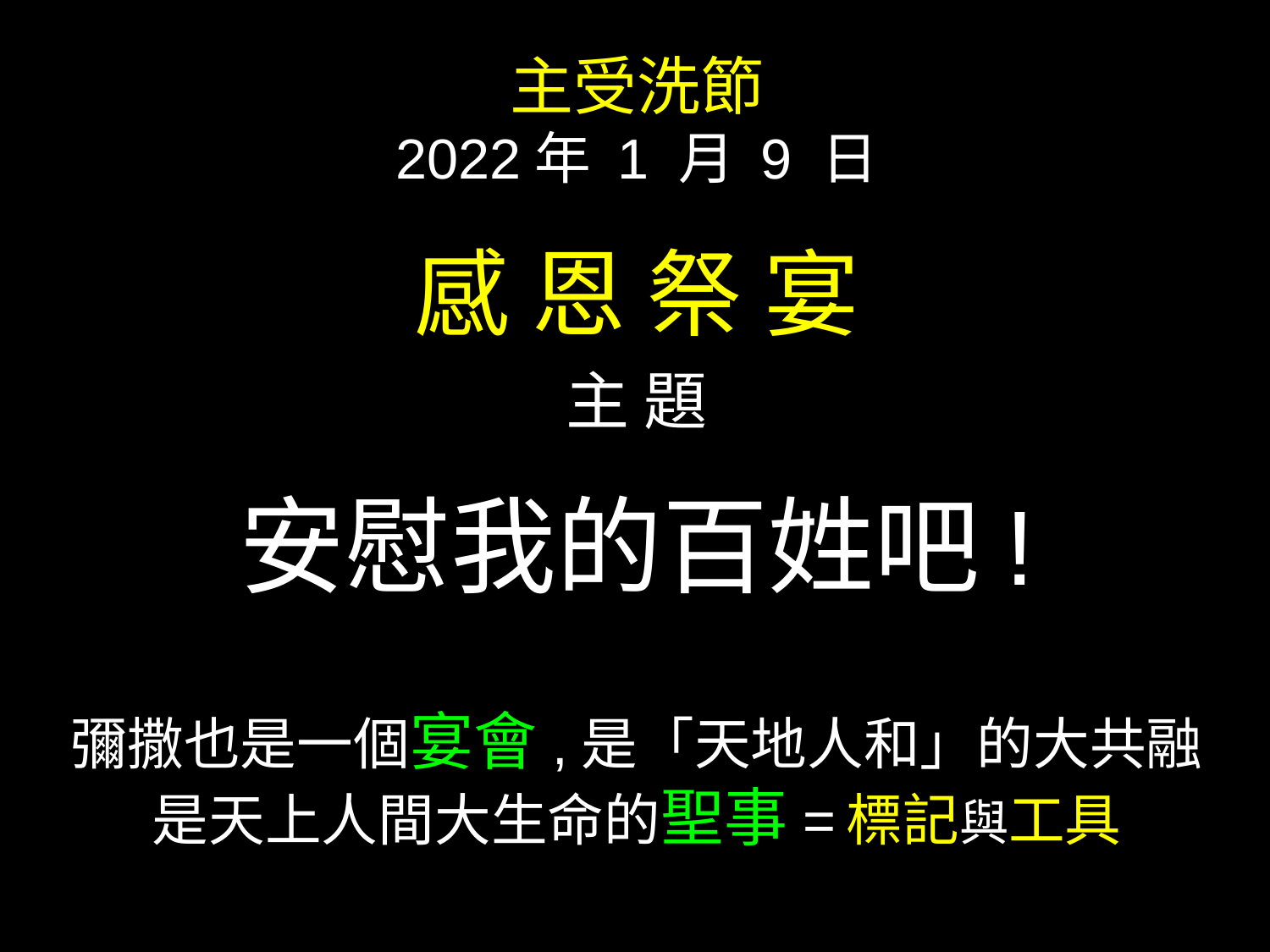

主受洗節
2022年 1 月 9 日

感 恩 祭 宴

主 題
安慰我的百姓吧!
彌撒也是一個宴會,是「天地人和」的大共融
是天上人間大生命的聖事= 標記與工具